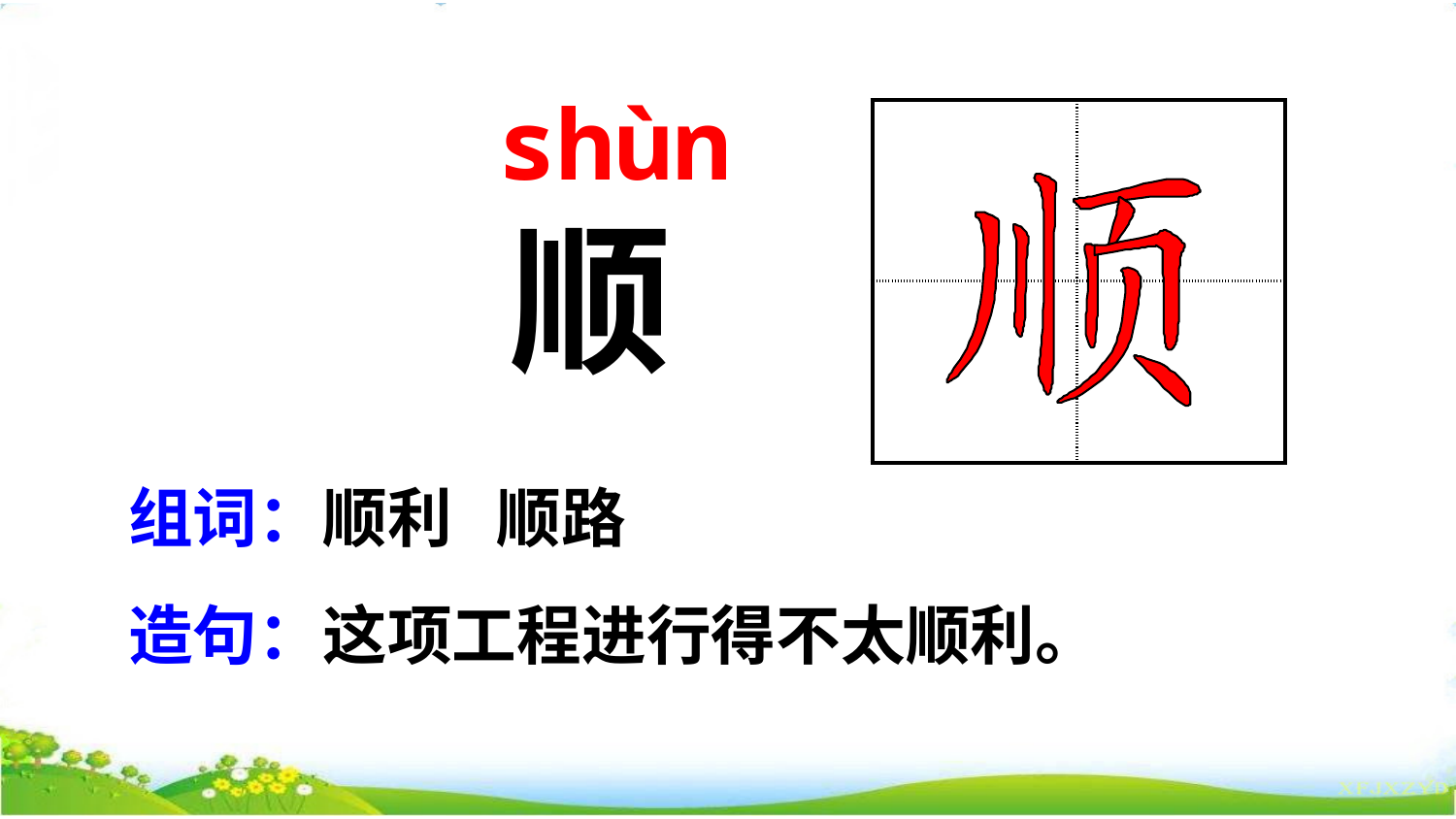

shùn
|  |  |
| --- | --- |
|  |  |

顺

组词：顺利   顺路
造句：这项工程进行得不太顺利。